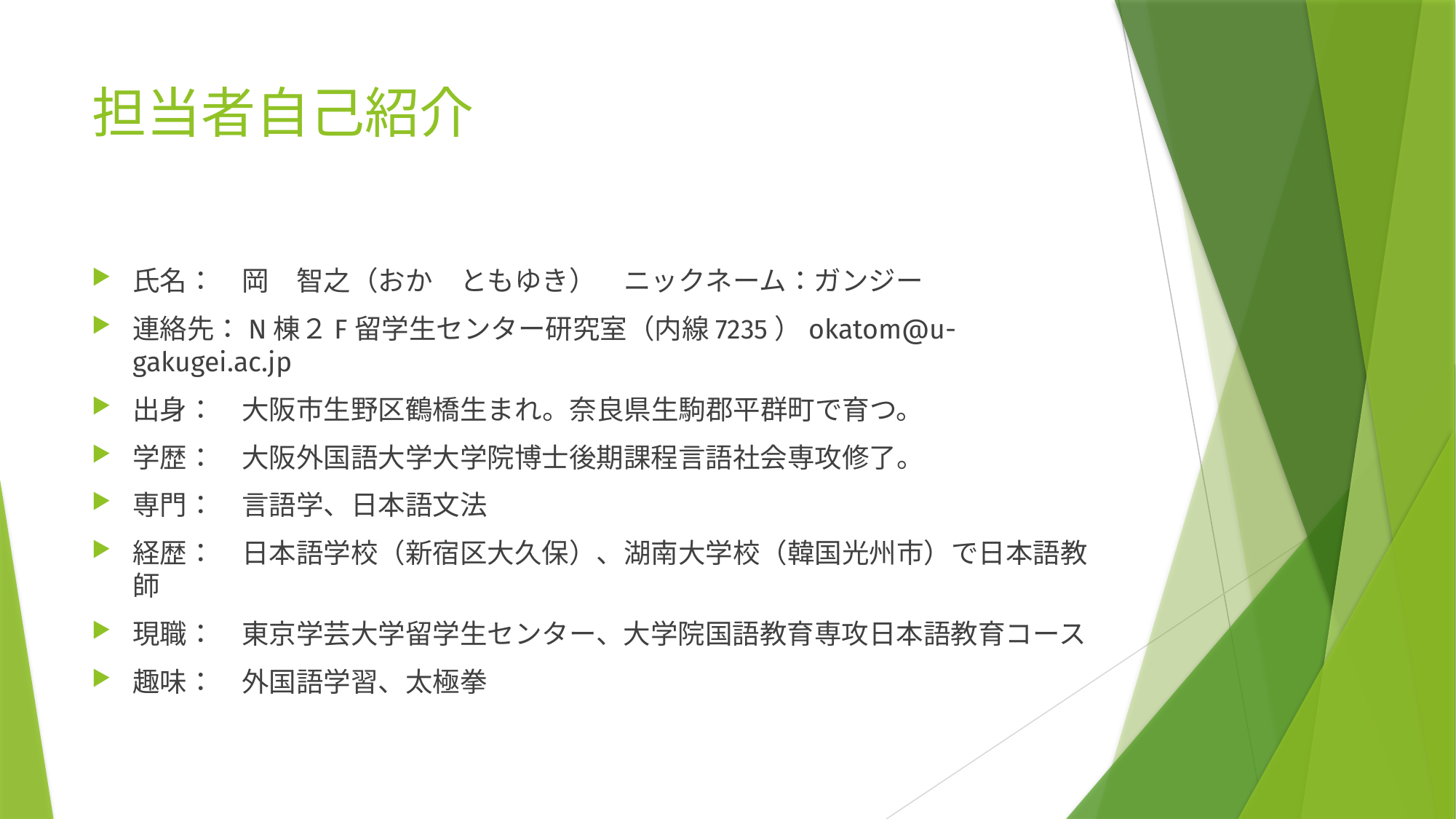

# 担当者自己紹介
氏名：　岡　智之（おか　ともゆき）　ニックネーム：ガンジー
連絡先：N棟２F留学生センター研究室（内線7235）okatom@u-gakugei.ac.jp
出身：　大阪市生野区鶴橋生まれ。奈良県生駒郡平群町で育つ。
学歴：　大阪外国語大学大学院博士後期課程言語社会専攻修了。
専門：　言語学、日本語文法
経歴：　日本語学校（新宿区大久保）、湖南大学校（韓国光州市）で日本語教師
現職：　東京学芸大学留学生センター、大学院国語教育専攻日本語教育コース
趣味：　外国語学習、太極拳